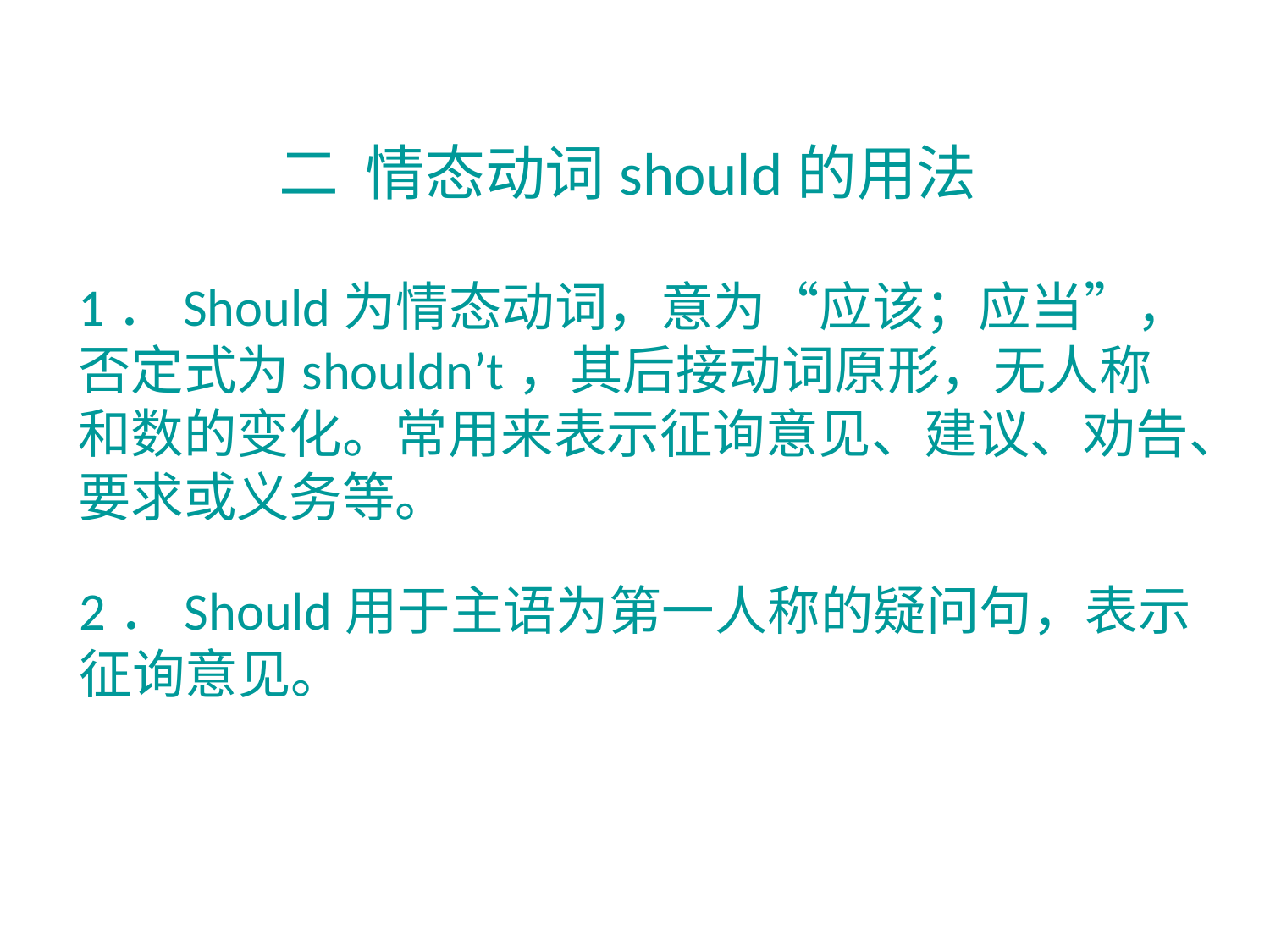

# 二  情态动词should的用法
1．Should为情态动词，意为“应该；应当”，否定式为shouldn’t，其后接动词原形，无人称和数的变化。常用来表示征询意见、建议、劝告、要求或义务等。
2．Should用于主语为第一人称的疑问句，表示征询意见。